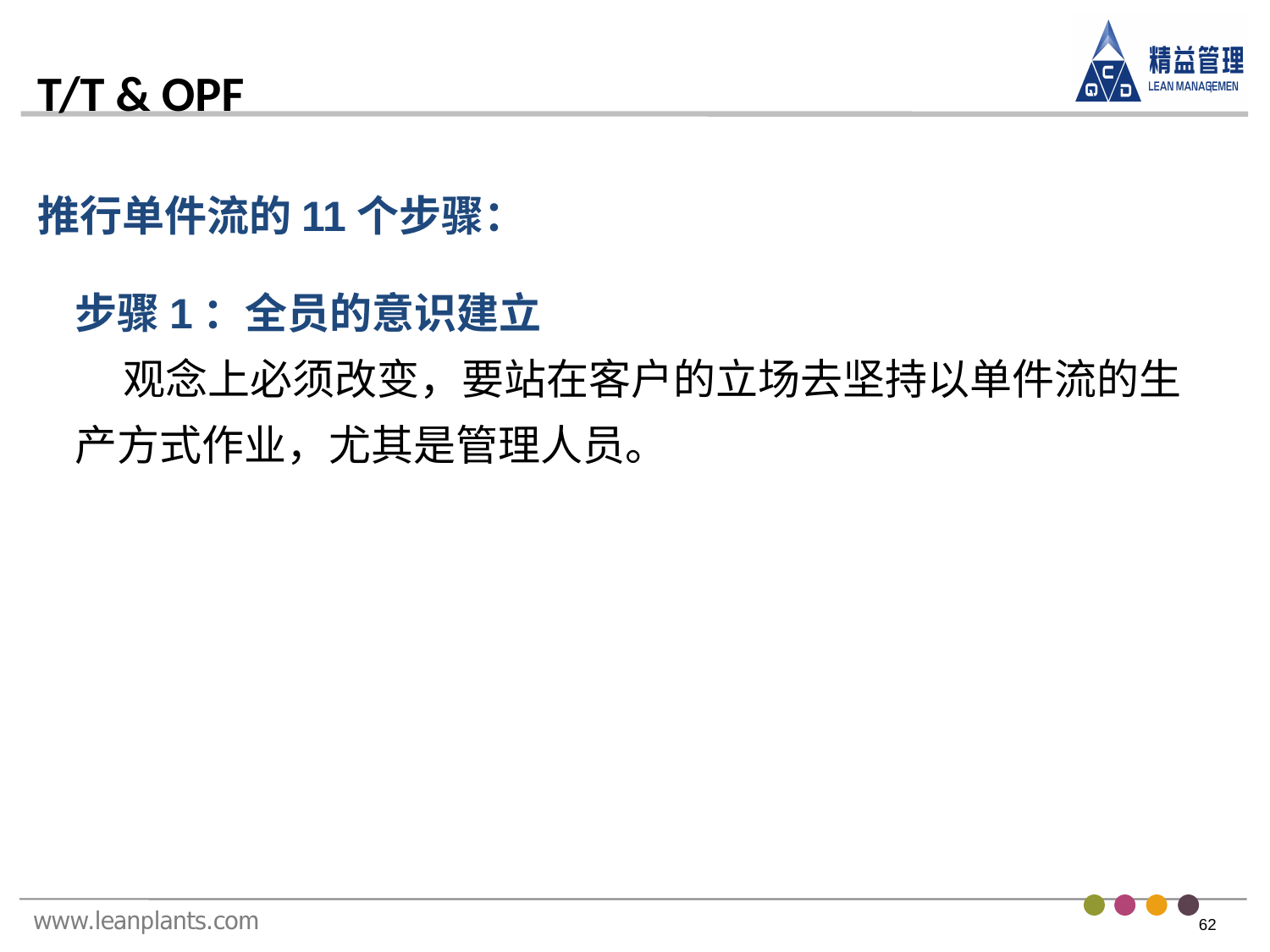

推行单件流的11个步骤：
步骤1：全员的意识建立
    观念上必须改变，要站在客户的立场去坚持以单件流的生产方式作业，尤其是管理人员。